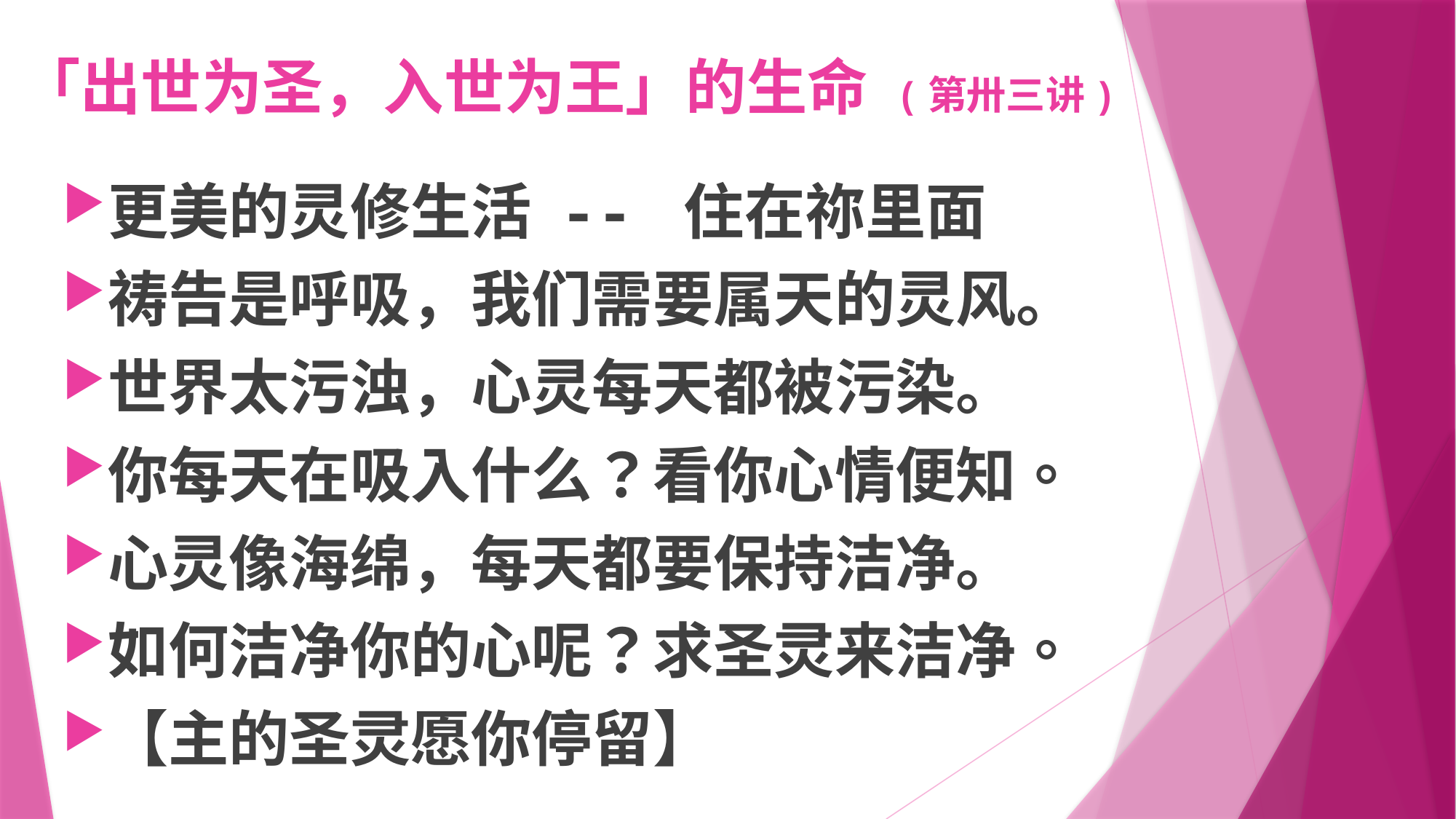

# 「出世为圣，入世为王」的生命 (第卅三讲)
更美的灵修生活 -- 住在祢里面
祷告是呼吸，我们需要属天的灵风。
世界太污浊，心灵每天都被污染。
你每天在吸入什么？看你心情便知。
心灵像海绵，每天都要保持洁净。
如何洁净你的心呢？求圣灵来洁净。
【主的圣灵愿你停留】